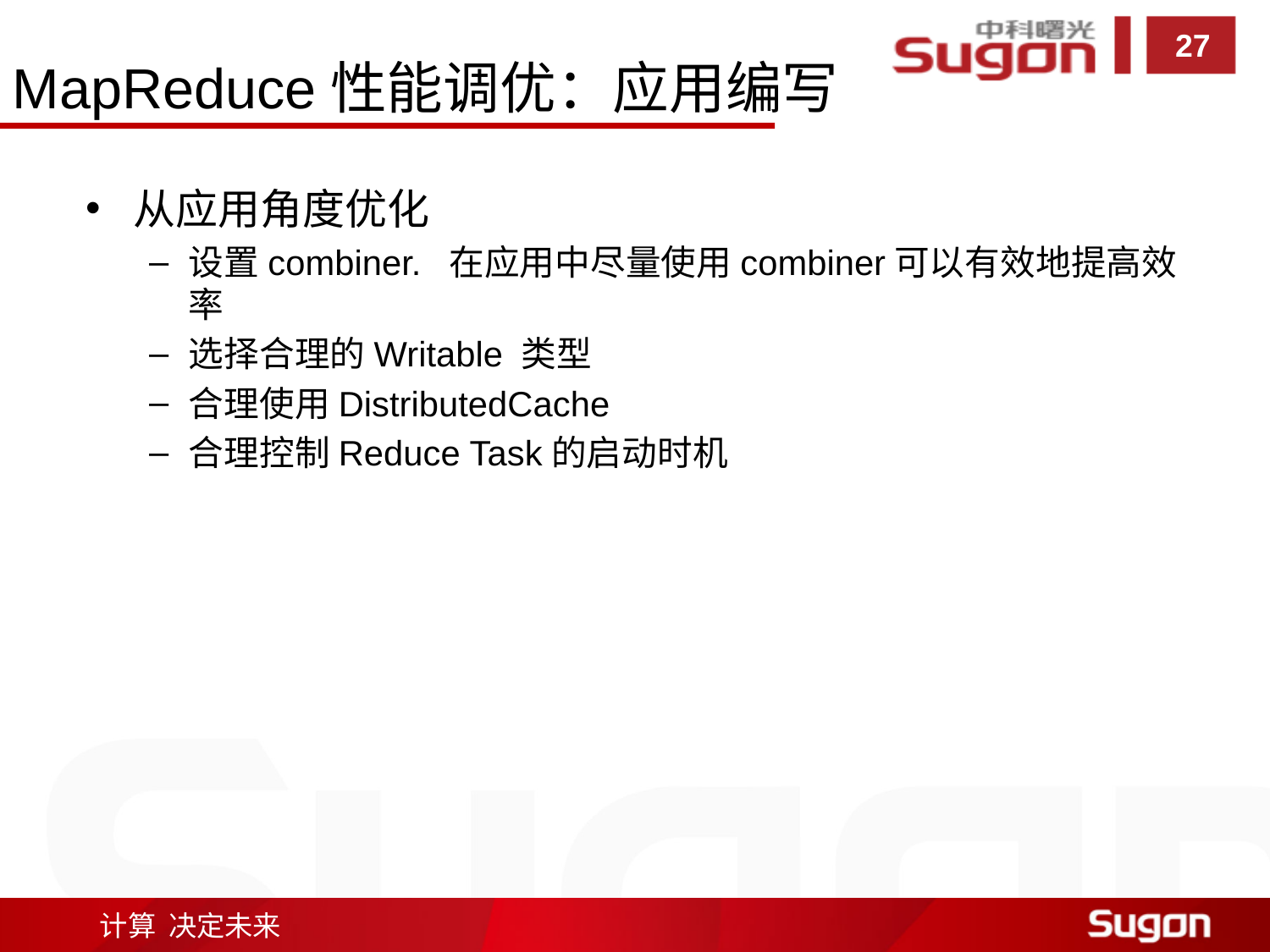

MapReduce性能调优：应用编写
从应用角度优化
设置combiner.  在应用中尽量使用combiner可以有效地提高效率
选择合理的Writable 类型
合理使用DistributedCache
合理控制Reduce Task的启动时机